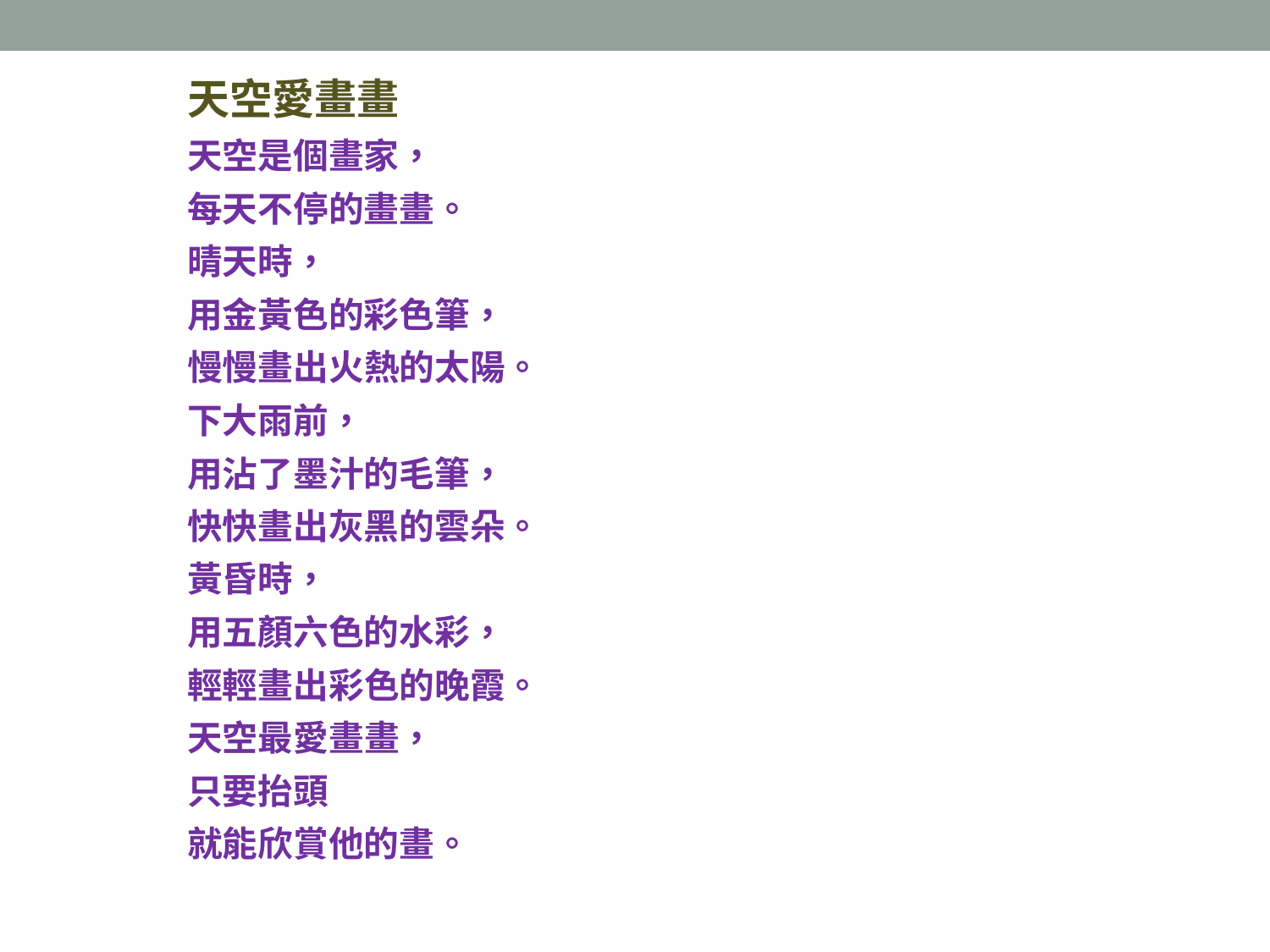

天空愛畫畫
天空是個畫家，
每天不停的畫畫。
晴天時，
用金黃色的彩色筆，
慢慢畫出火熱的太陽。
下大雨前，
用沾了墨汁的毛筆，
快快畫出灰黑的雲朵。
黃昏時，
用五顏六色的水彩，
輕輕畫出彩色的晚霞。
天空最愛畫畫，
只要抬頭
就能欣賞他的畫。